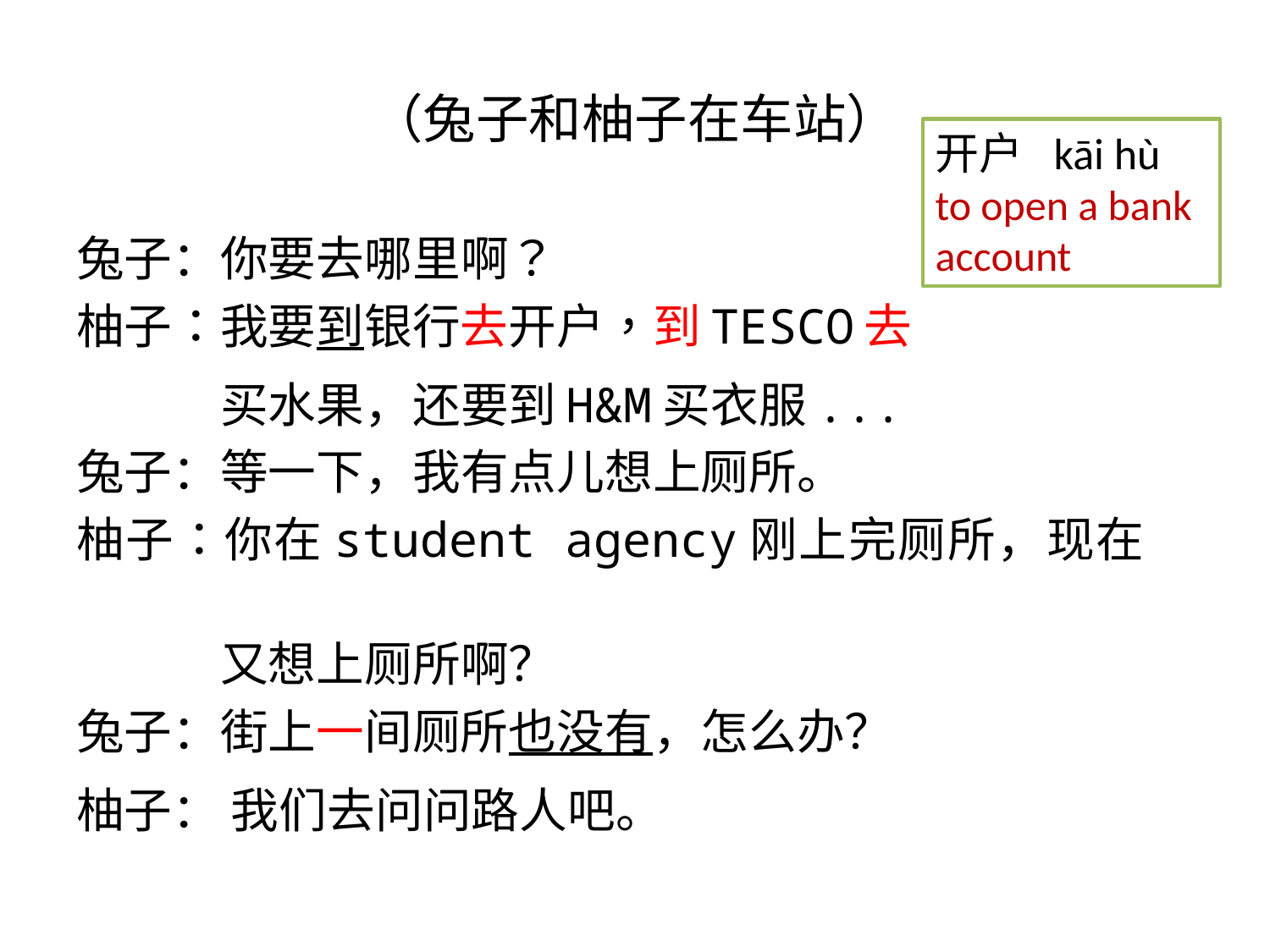

# （兔子和柚子在车站）
开户  kāi hù
to open a bank account
兔子：你要去哪里啊？
柚子：我要到银行去开户，到TESCO去
　　　买水果，还要到H&M买衣服...
兔子：等一下，我有点儿想上厕所。
柚子：你在student agency刚上完厕所，现在
　　　又想上厕所啊？
兔子：街上一间厕所也没有，怎么办？
柚子： 我们去问问路人吧。